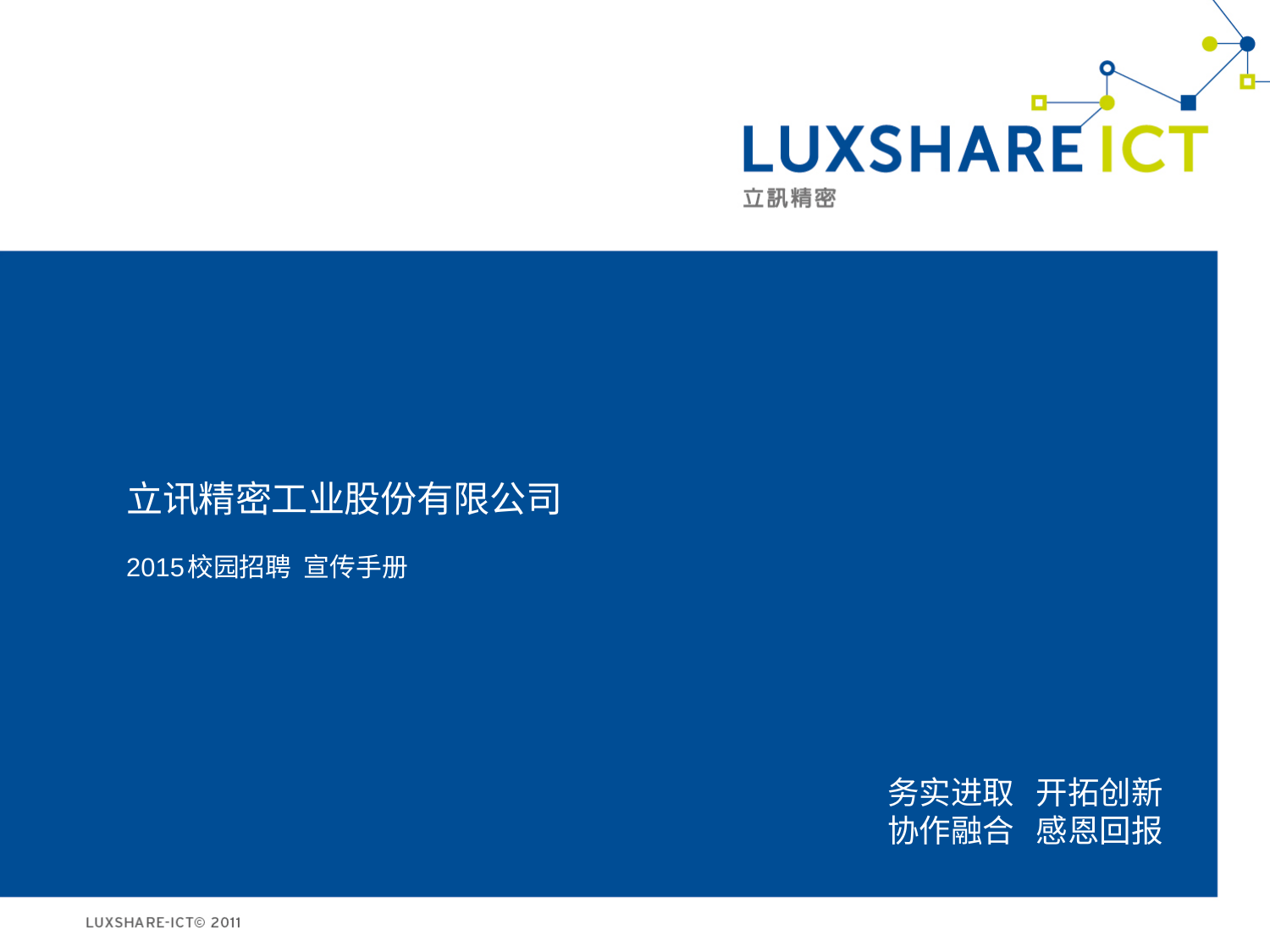

# 立讯精密工业股份有限公司 2015校园招聘  宣传手册
务实进取   开拓创新
协作融合   感恩回报